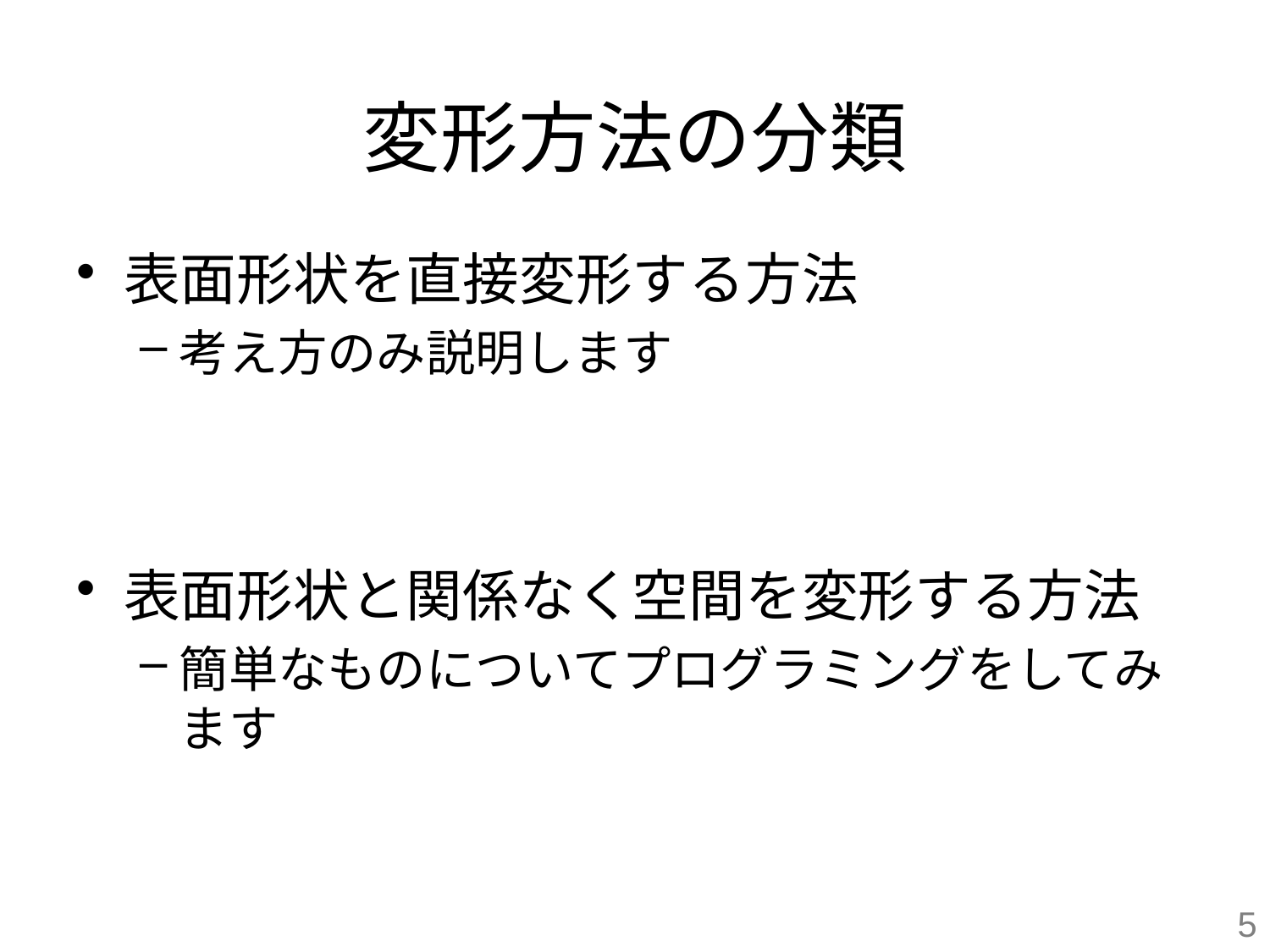

# 変形方法の分類
表面形状を直接変形する方法
考え方のみ説明します

表面形状と関係なく空間を変形する方法
簡単なものについてプログラミングをしてみます

5